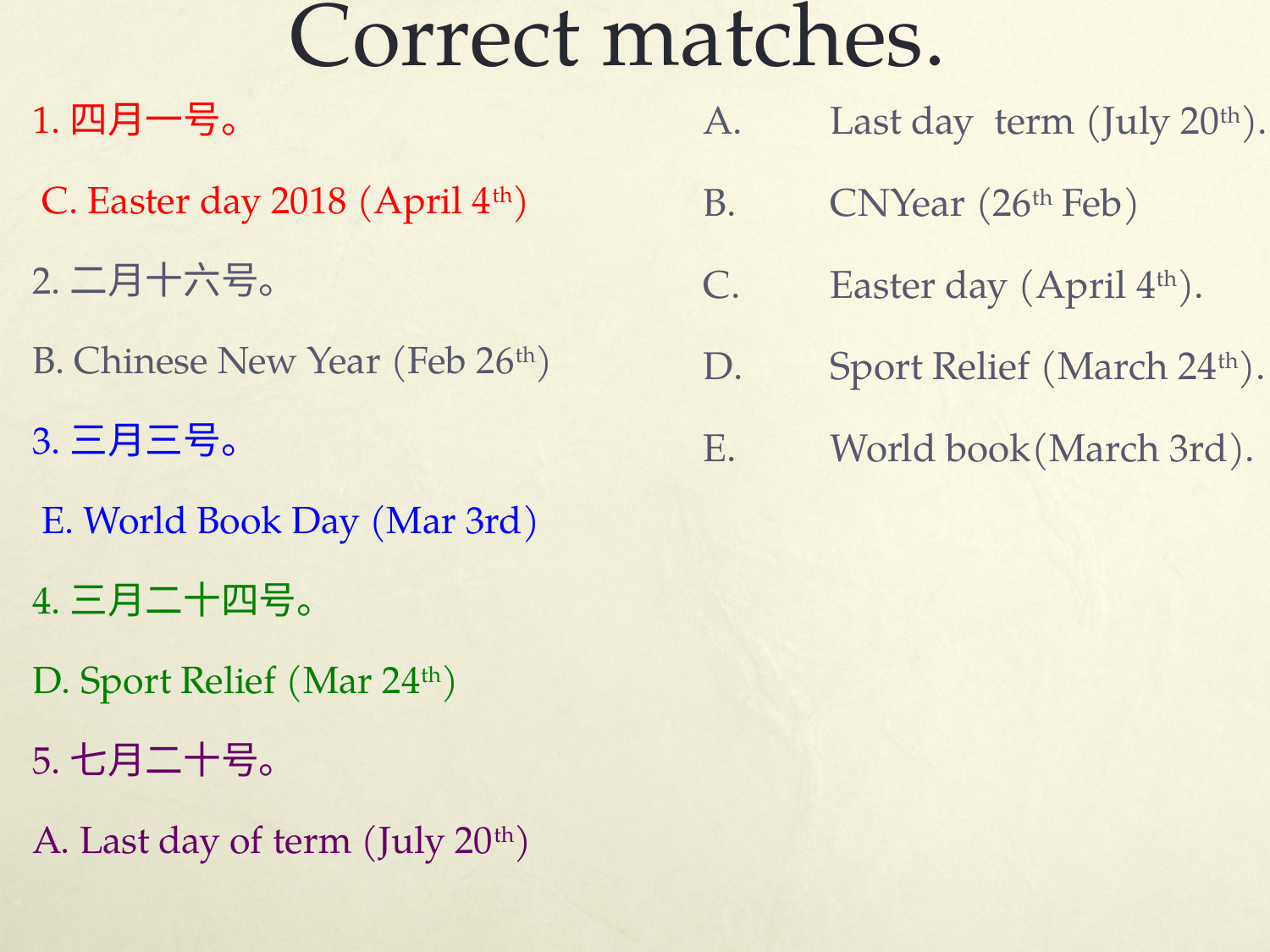

# Correct matches.
1.四月一号。
 C. Easter day 2018 (April 4th)
2.二月十六号。
B. Chinese New Year (Feb 26th)
3.三月三号。
 E. World Book Day (Mar 3rd)
4.三月二十四号。
D. Sport Relief (Mar 24th)
5.七月二十号。
A. Last day of term (July 20th)

A.  	Last day  term (July 20th).
B.  	CNYear (26th Feb)
C.	Easter day (April 4th).
D.	Sport Relief (March 24th).
E.	World book(March 3rd).